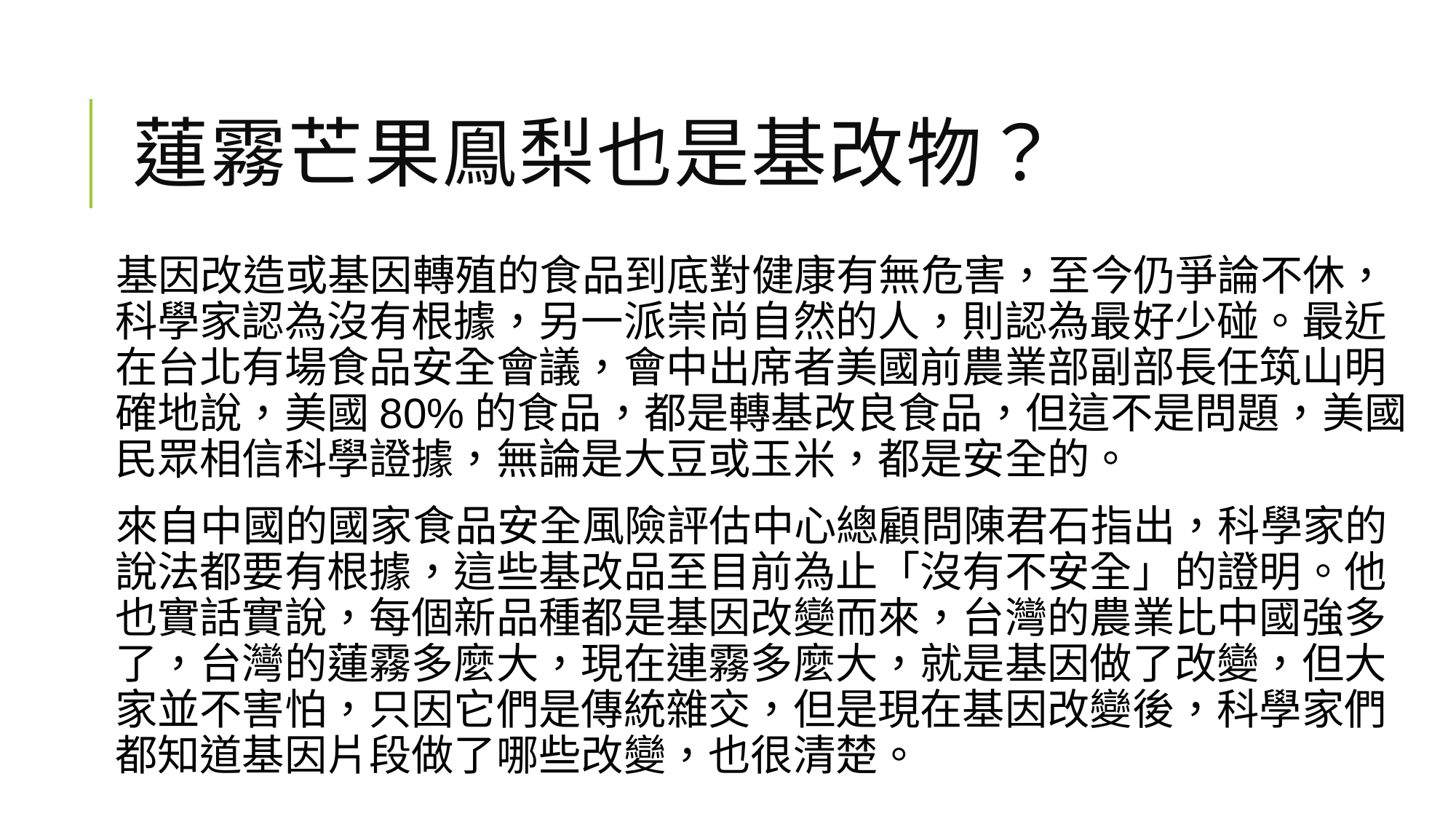

# 蓮霧芒果鳯梨也是基改物？
基因改造或基因轉殖的食品到底對健康有無危害，至今仍爭論不休，科學家認為沒有根據，另一派崇尚自然的人，則認為最好少碰。最近在台北有場食品安全會議，會中出席者美國前農業部副部長任筑山明確地說，美國80%的食品，都是轉基改良食品，但這不是問題，美國民眾相信科學證據，無論是大豆或玉米，都是安全的。
來自中國的國家食品安全風險評估中心總顧問陳君石指出，科學家的說法都要有根據，這些基改品至目前為止「沒有不安全」的證明。他也實話實說，每個新品種都是基因改變而來，台灣的農業比中國強多了，台灣的蓮霧多麼大，現在連霧多麼大，就是基因做了改變，但大家並不害怕，只因它們是傳統雜交，但是現在基因改變後，科學家們都知道基因片段做了哪些改變，也很清楚。